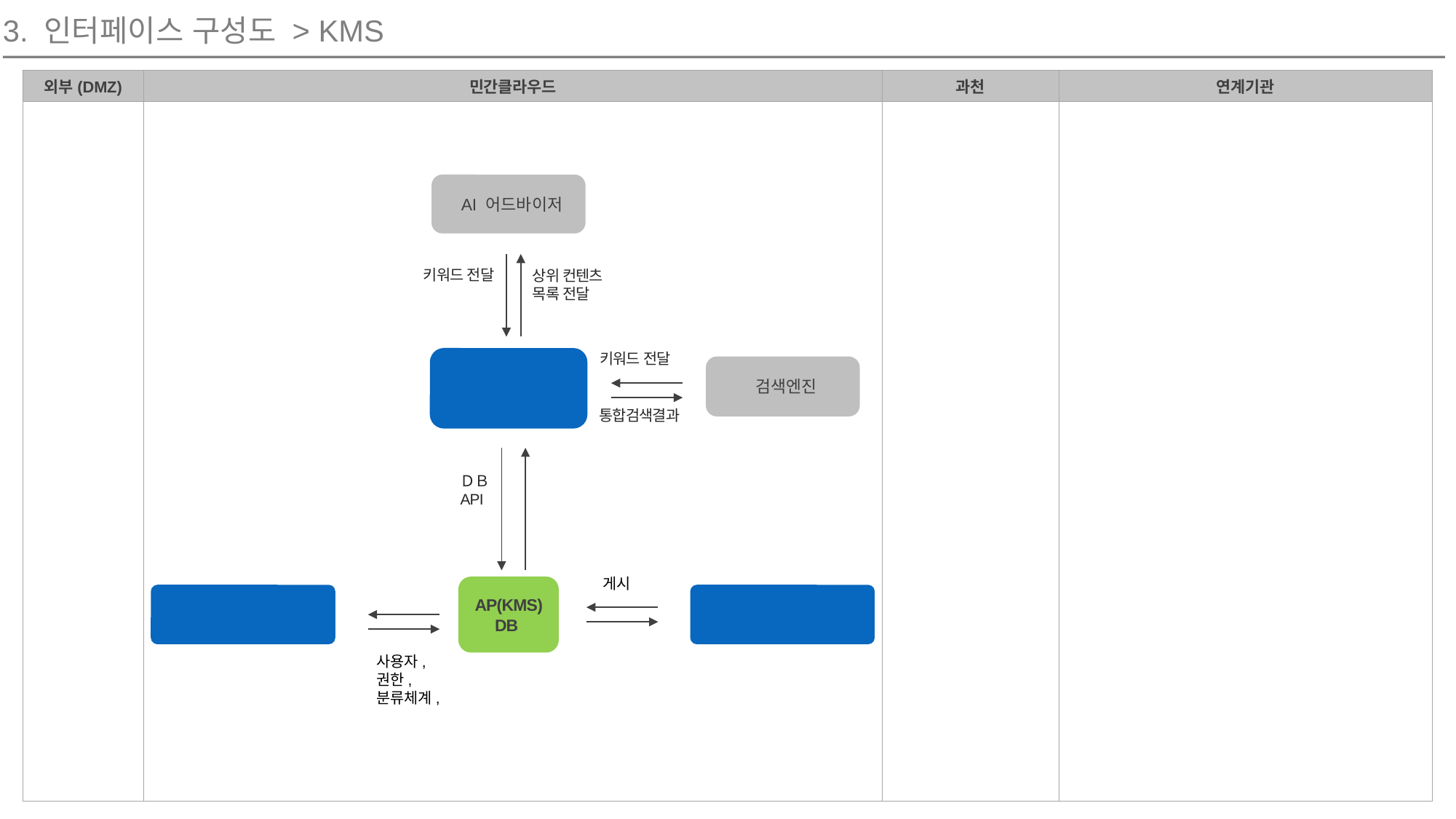

3. 인터페이스 구성도 > KMS
AI 어드바이저
키워드 전달
상위 컨텐츠
목록 전달
KMS
키워드 전달
검색엔진
통합검색결과
ＤＢ
API
게시
AP(KMS) DB
상담AP
통합관리
사용자,
권한,
분류체계,